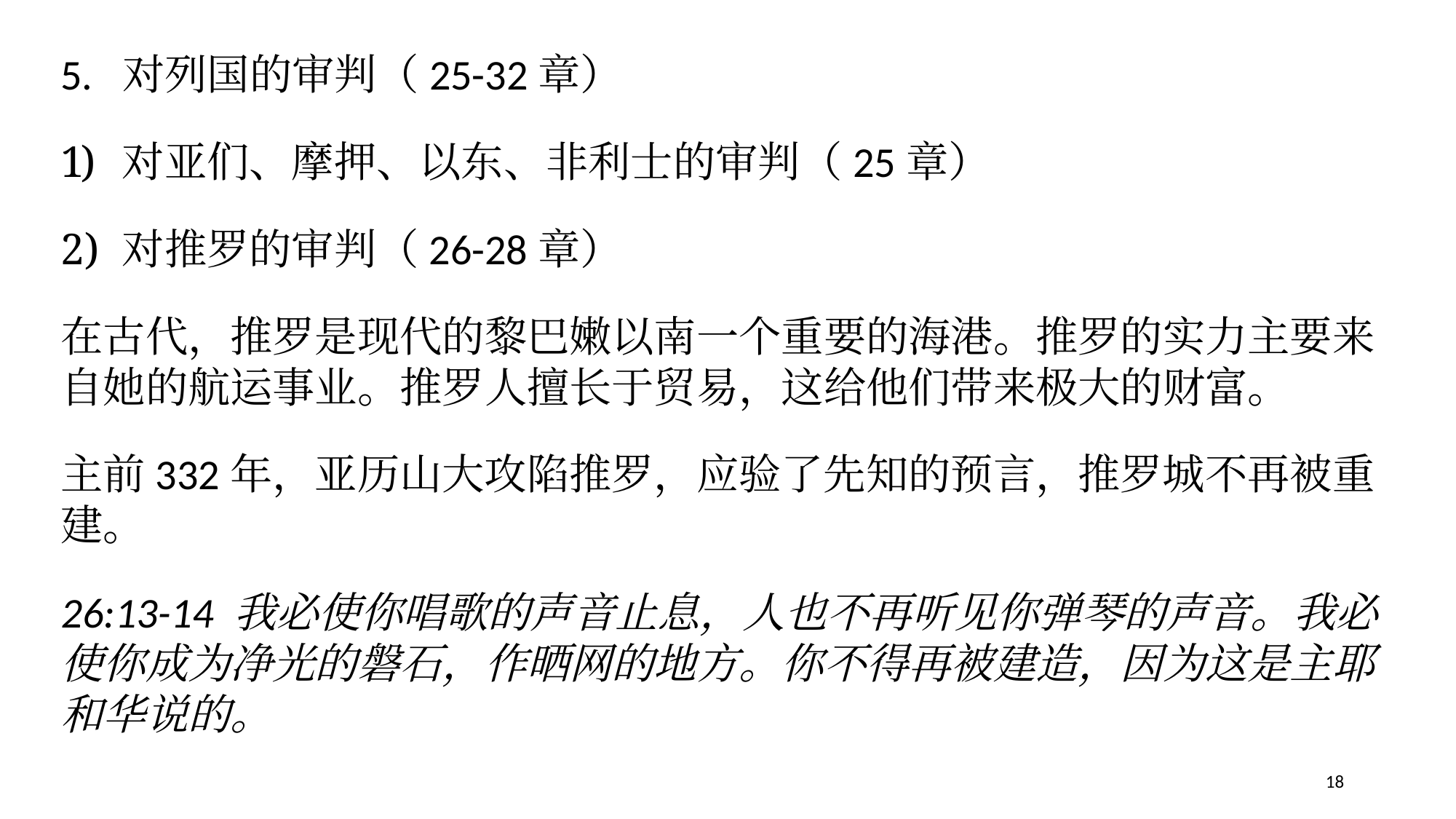

5.  对列国的审判（25-32章）
对亚们、摩押、以东、非利士的审判（25章）
对推罗的审判（26-28章）
在古代，推罗是现代的黎巴嫩以南一个重要的海港。推罗的实力主要来自她的航运事业。推罗人擅长于贸易，这给他们带来极大的财富。
主前332年，亚历山大攻陷推罗，应验了先知的预言，推罗城不再被重建。
26:13-14 我必使你唱歌的声音止息，人也不再听见你弹琴的声音。我必使你成为净光的磐石，作晒网的地方。你不得再被建造，因为这是主耶和华说的。

18